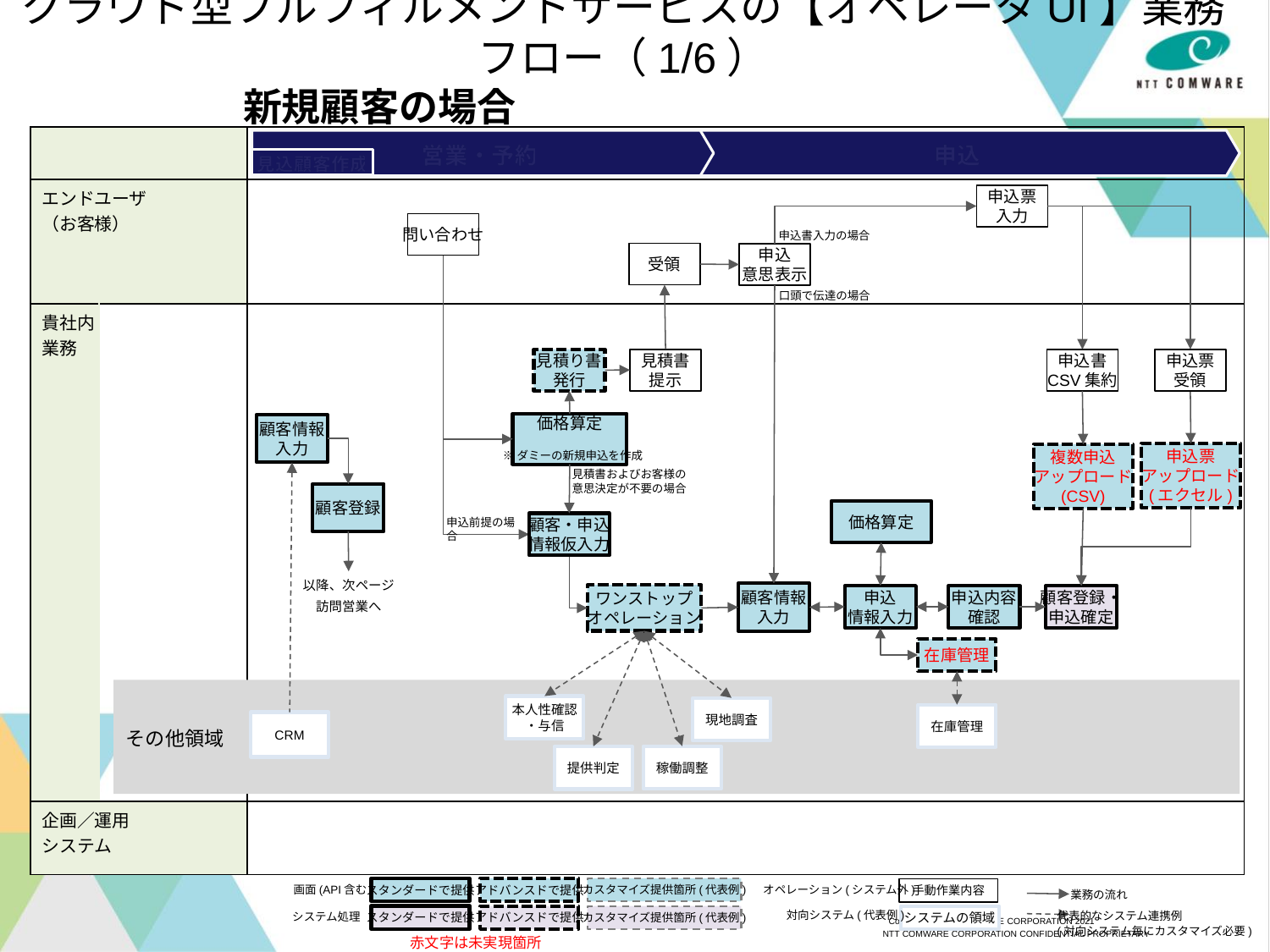

# クラウド型フルフィルメントサービスの【オペレータUI】業務フロー（1/6）

新規顧客の場合
|  |  |  |
| --- | --- | --- |
| エンドユーザ （お客様） |  |  |
| 貴社内業務 |  |  |
| 企画／運用 システム |  |  |
営業・予約
申込
見込顧客作成
申込票
入力
問い合わせ
申込書入力の場合
受領
申込
意思表示
口頭で伝達の場合
申込票
受領
見積書
提示
見積り書
発行
申込書
CSV集約
価格算定
顧客情報
入力
申込票
アップロード
(エクセル)
※ダミーの新規申込を作成
複数申込
アップロード
(CSV)
見積書およびお客様の
意思決定が不要の場合
顧客登録
価格算定
申込前提の場合
顧客・申込
情報仮入力
以降、次ページ
訪問営業へ
顧客情報
入力
ワンストップ
オペレーション
申込
情報入力
申込内容
確認
顧客登録・
申込確定
在庫管理
その他領域
本人性確認
・与信
現地調査
在庫管理
CRM
稼働調整
提供判定
画面(API含む)
スタンダードで提供
カスタマイズ提供箇所(代表例)
アドバンスドで提供
オペレーション(システム外)
手動作業内容
業務の流れ
代表的なシステム連携例
(対向システム毎にカスタマイズ必要)
対向システム(代表例)
システム処理
スタンダードで提供
カスタマイズ提供箇所(代表例)
アドバンスドで提供
システムの領域
赤文字は未実現箇所